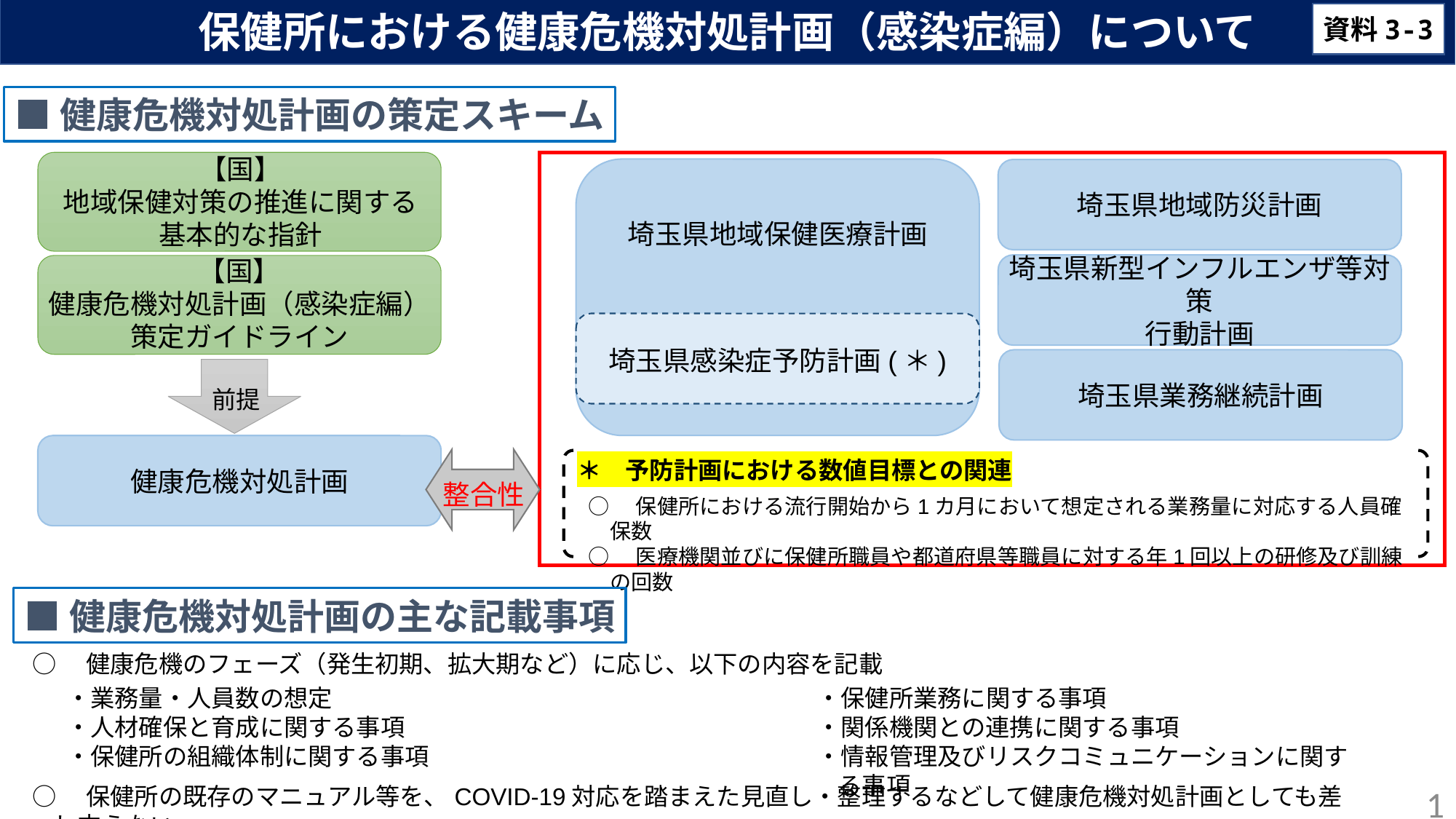

保健所における健康危機対処計画（感染症編）について
資料3-3
■健康危機対処計画の策定スキーム
【国】
地域保健対策の推進に関する
基本的な指針

埼玉県地域保健医療計画

埼玉県地域防災計画

【国】
健康危機対処計画（感染症編）策定ガイドライン

埼玉県新型インフルエンザ等対策
行動計画

埼玉県感染症予防計画(＊)
埼玉県業務継続計画

前提

健康危機対処計画

＊　予防計画における数値目標との関連
整合性
○　保健所における流行開始から1カ月において想定される業務量に対応する人員確保数
○　医療機関並びに保健所職員や都道府県等職員に対する年1回以上の研修及び訓練の回数
■健康危機対処計画の主な記載事項
○　健康危機のフェーズ（発生初期、拡大期など）に応じ、以下の内容を記載
・業務量・人員数の想定
・人材確保と育成に関する事項
・保健所の組織体制に関する事項
・保健所業務に関する事項
・関係機関との連携に関する事項
・情報管理及びリスクコミュニケーションに関する事項
○　保健所の既存のマニュアル等を、COVID-19対応を踏まえた見直し・整理するなどして健康危機対処計画としても差し支えない
1